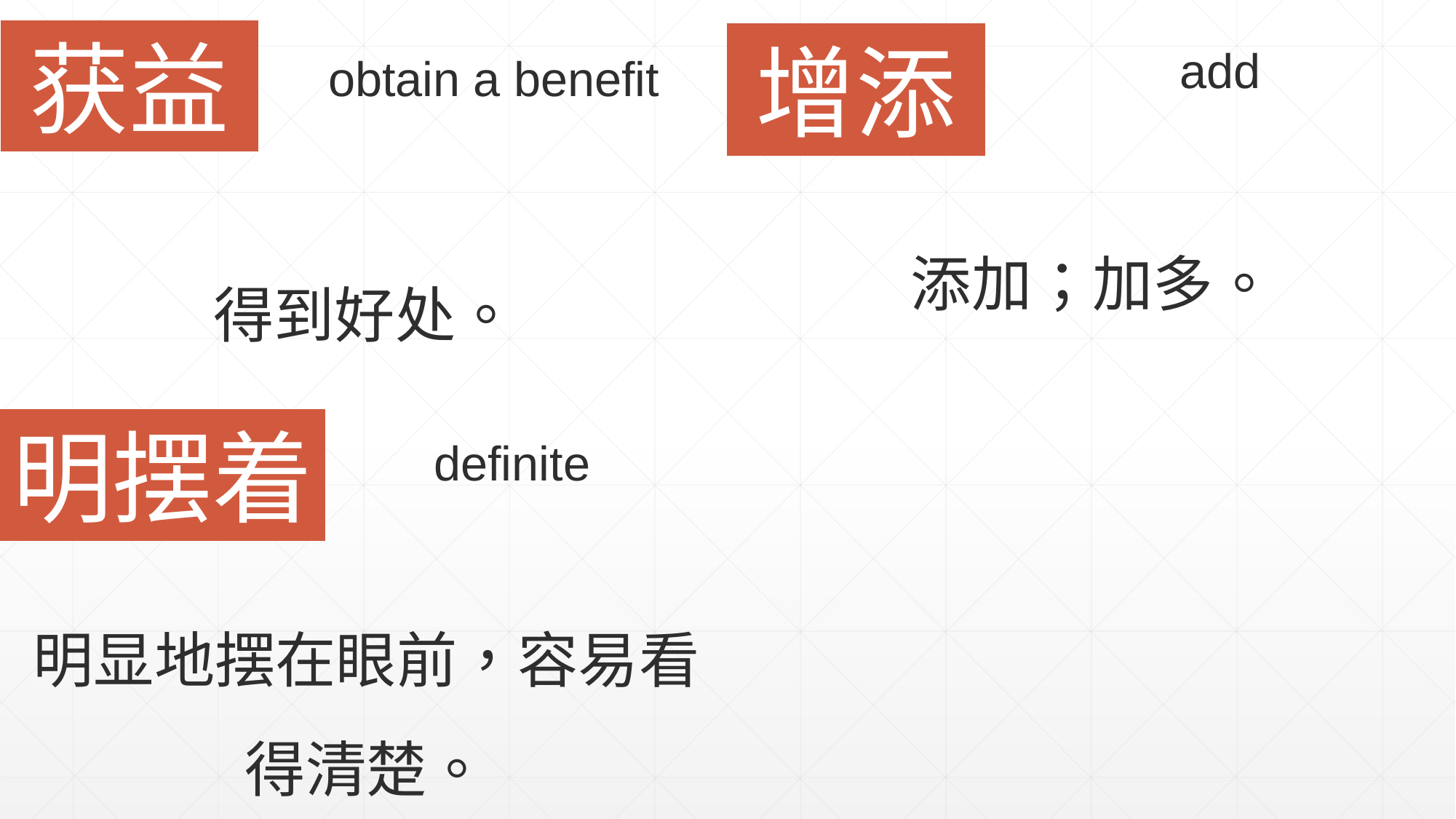

获益
增添
add
obtain a benefit
添加；加多。
得到好处。
明摆着
definite
明显地摆在眼前，容易看得清楚。